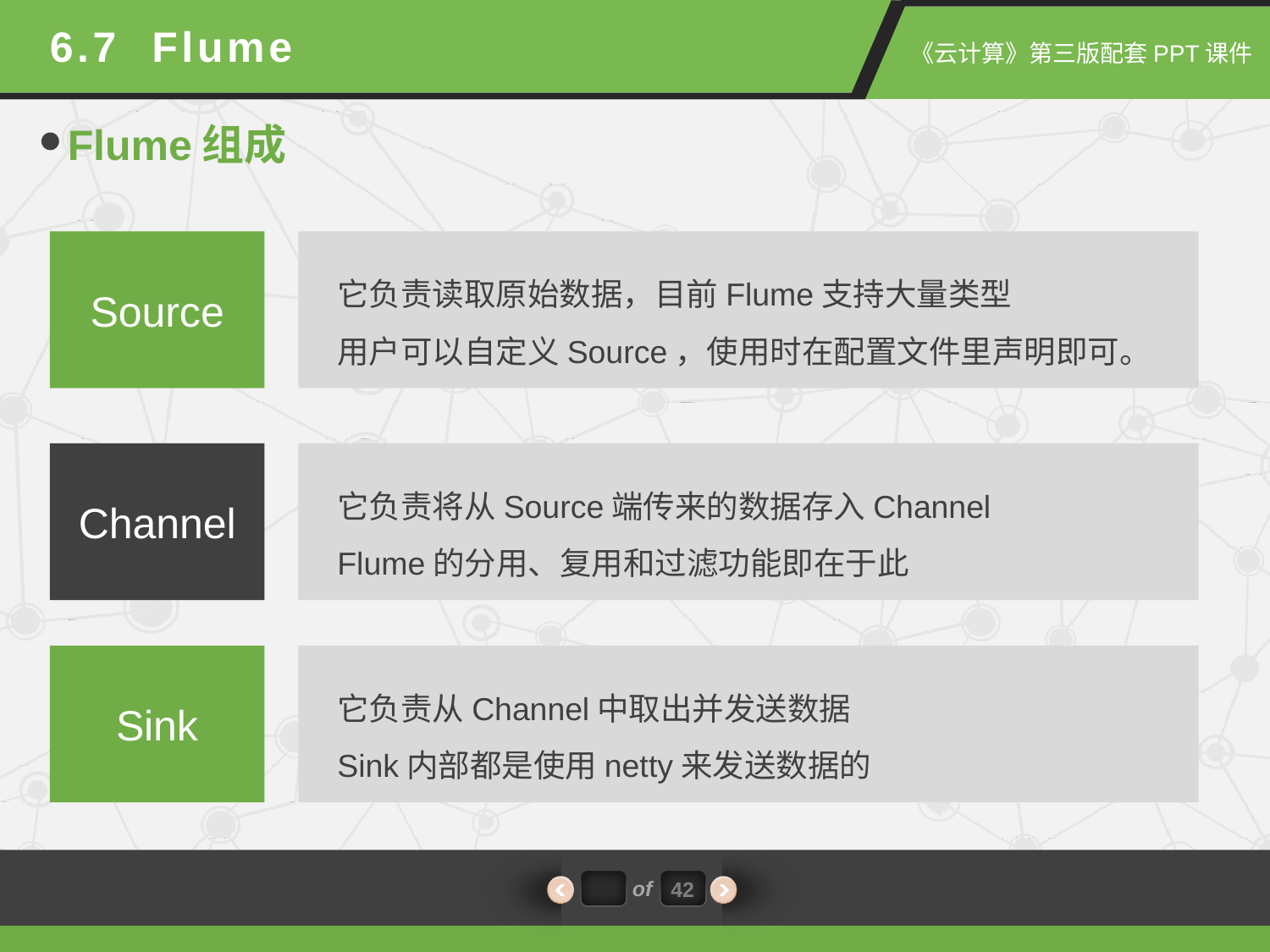

6.7  Flume
Flume组成

Source

它负责读取原始数据，目前Flume支持大量类型
用户可以自定义Source，使用时在配置文件里声明即可。
Channel

它负责将从Source端传来的数据存入Channel
Flume的分用、复用和过滤功能即在于此
Sink

它负责从Channel中取出并发送数据
Sink内部都是使用netty来发送数据的

10